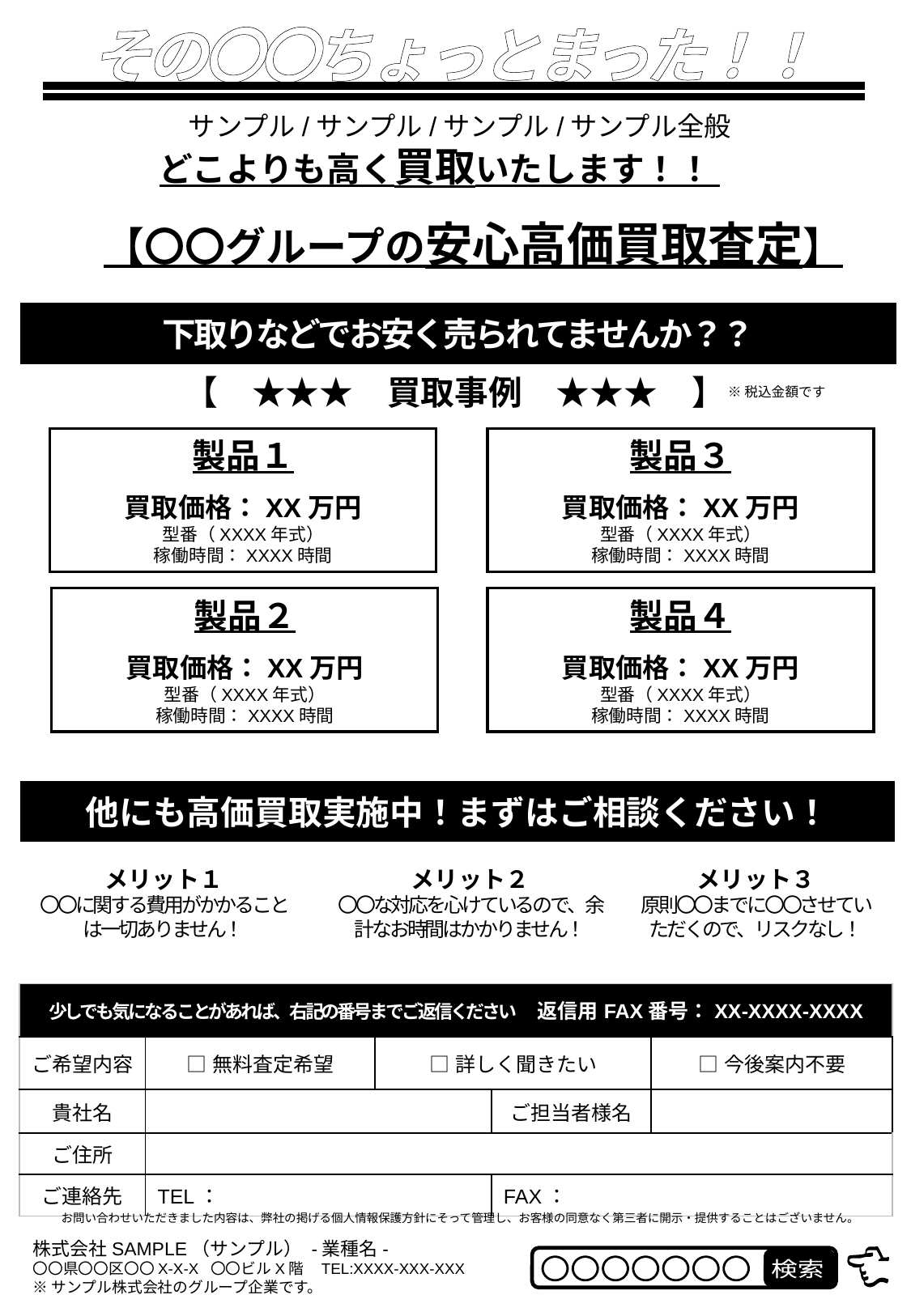

その〇〇ちょっとまった！！
サンプル/サンプル/サンプル/サンプル全般
どこよりも高く買取いたします！！
【〇〇グループの安心高価買取査定】
下取りなどでお安く売られてませんか？？
【　★★★　買取事例　★★★　】
※税込金額です
製品１

買取価格：XX万円
型番（XXXX年式）
稼働時間：XXXX時間
製品３

買取価格：XX万円
型番（XXXX年式）
稼働時間：XXXX時間
製品２

買取価格：XX万円
型番（XXXX年式）
稼働時間：XXXX時間
製品４

買取価格：XX万円
型番（XXXX年式）
稼働時間：XXXX時間
他にも高価買取実施中！まずはご相談ください！
メリット１
〇〇に関する費用がかかることは一切ありません！
メリット２
〇〇な対応を心けているので、余計なお時間はかかりません！
メリット３
原則〇〇までに〇〇させていただくので、リスクなし！
| 少しでも気になることがあれば、右記の番号までご返信ください　返信用FAX番号：XX-XXXX-XXXX |  |  |  |  |
| --- | --- | --- | --- | --- |
| ご希望内容 | □無料査定希望 | □詳しく聞きたい |  | □今後案内不要 |
| 貴社名 |  |  | ご担当者様名 |  |
| ご住所 |  |  |  |  |
| ご連絡先 | TEL： |  | FAX： |  |
お問い合わせいただきました内容は、弊社の掲げる個人情報保護方針にそって管理し、お客様の同意なく第三者に開示・提供することはございません。
株式会社SAMPLE（サンプル） -業種名-
〇〇県〇〇区〇〇X-X-X  〇〇ビルX階    TEL:XXXX-XXX-XXX
※サンプル株式会社のグループ企業です。
👈
業界

〇〇〇〇〇〇〇
検索